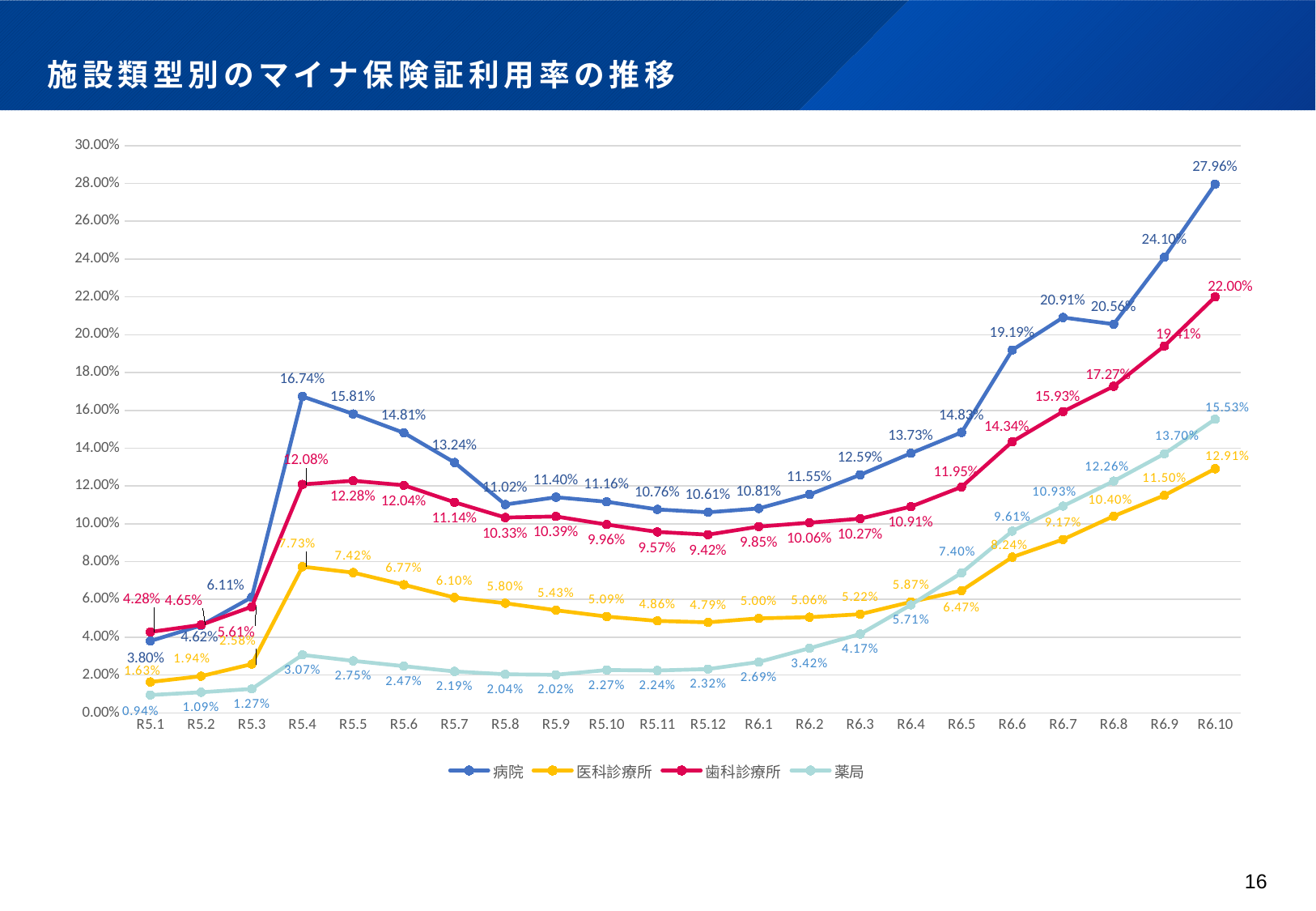

# 施設類型別のマイナ保険証利用率の推移

### Chart

| Category | 病院 | 医科診療所 | 歯科診療所 | 薬局 |
|---|---|---|---|---|
| R5.1 | 0.03801944178625375 | 0.01634644386198467 | 0.04279644136245548 | 0.009441805930414665 |
| R5.2 | 0.04621527719089096 | 0.019414349907282122 | 0.04654615052934965 | 0.0109132238131319 |
| R5.3 | 0.061117779308965975 | 0.025773799075536834 | 0.05611814123624828 | 0.012693036999034612 |
| R5.4 | 0.16737141945051692 | 0.07730605985545658 | 0.12082440957238053 | 0.030668873841248282 |
| R5.5 | 0.1580942182003132 | 0.07418773710388707 | 0.12275125595853473 | 0.0275210467562974 |
| R5.6 | 0.14811148523580422 | 0.06774896711479292 | 0.12038574995327934 | 0.024716926707726506 |
| R5.7 | 0.13239364555191105 | 0.06100854414381622 | 0.11136474886953619 | 0.02191840959453449 |
| R5.8 | 0.11018996937119152 | 0.05799424067823682 | 0.1033043385572551 | 0.020419993242833265 |
| R5.9 | 0.11403512058501988 | 0.0542794352776917 | 0.10387556360987714 | 0.020178392029610054 |
| R5.10 | 0.1116406670928633 | 0.050945982259453786 | 0.0995902308050294 | 0.022675643727728956 |
| R5.11 | 0.10758050022413772 | 0.04863573074238741 | 0.09570014852335688 | 0.022419554024982965 |
| R5.12 | 0.10607093935783174 | 0.0478853556731769 | 0.09424327693595191 | 0.02317790781451959 |
| R6.1 | 0.10811306372172251 | 0.05000235526704852 | 0.09850518688072188 | 0.02691932020353559 |
| R6.2 | 0.11546725194013716 | 0.05060178214616983 | 0.10056961285454681 | 0.034196620254400456 |
| R6.3 | 0.12588111922181852 | 0.05218084868688444 | 0.1026900197375851 | 0.04167989825888622 |
| R6.4 | 0.13732824860460374 | 0.05867384498271017 | 0.1090640315435915 | 0.057107002087509504 |
| R6.5 | 0.14833211600974264 | 0.06470155409857173 | 0.11950156297745293 | 0.07404822124187273 |
| R6.6 | 0.19188179562673494 | 0.08236074958866116 | 0.14344572338761222 | 0.09611696292603357 |
| R6.7 | 0.20911496956850953 | 0.09171070007419631 | 0.1593421038905603 | 0.10934213647714541 |
| R6.8 | 0.20555539255763156 | 0.10404542624474325 | 0.1727416255191425 | 0.12256115165948522 |
| R6.9 | 0.24096412359611755 | 0.11504677904569093 | 0.19406682855388652 | 0.13703747806666355 |
| R6.10 | 0.2796095013077996 | 0.12909897796140538 | 0.21999381002749038 | 0.1553251773918394 |
16